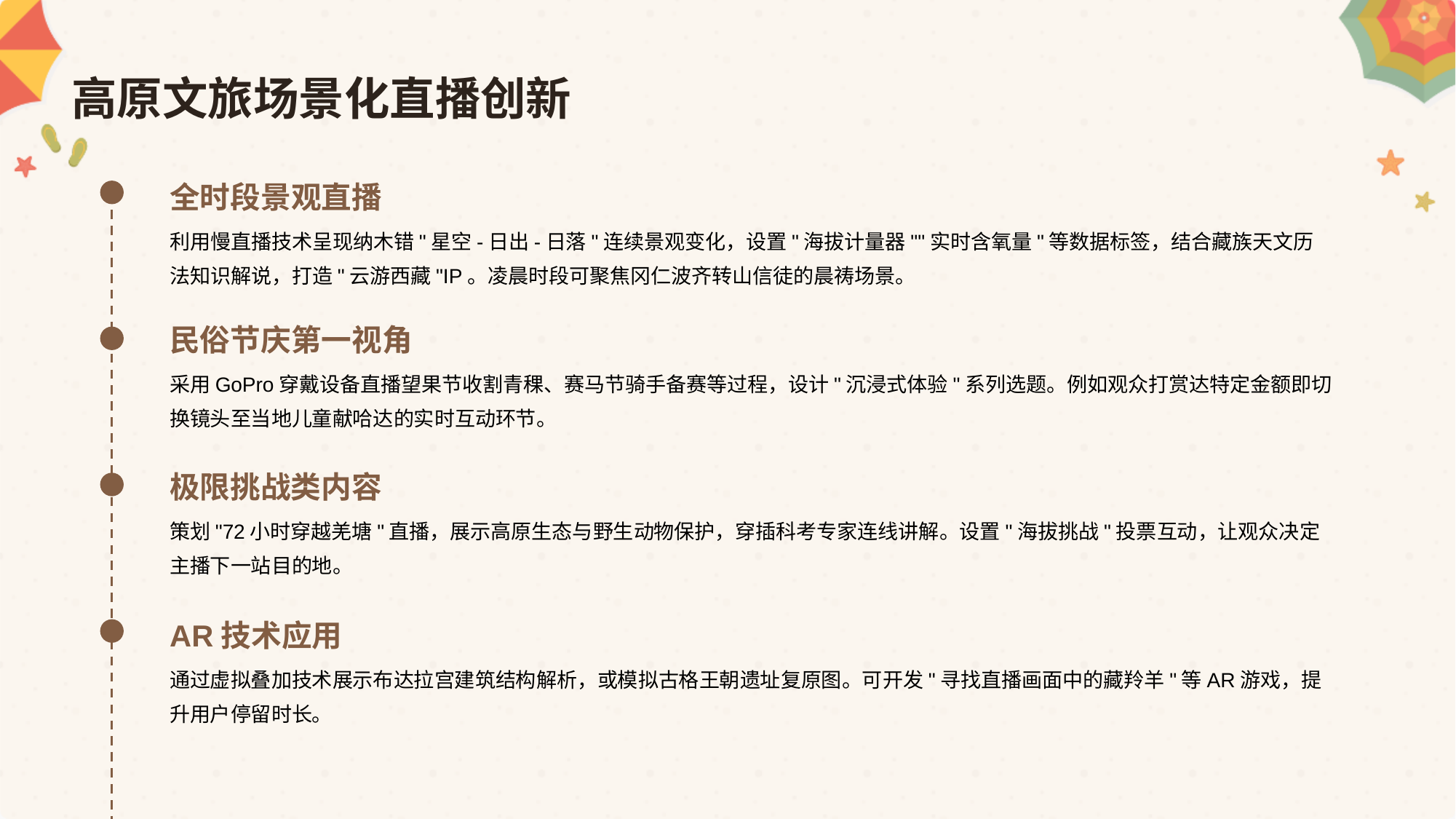

高原文旅场景化直播创新
全时段景观直播

利用慢直播技术呈现纳木错"星空-日出-日落"连续景观变化，设置"海拔计量器""实时含氧量"等数据标签，结合藏族天文历法知识解说，打造"云游西藏"IP。凌晨时段可聚焦冈仁波齐转山信徒的晨祷场景。
民俗节庆第一视角

采用GoPro穿戴设备直播望果节收割青稞、赛马节骑手备赛等过程，设计"沉浸式体验"系列选题。例如观众打赏达特定金额即切换镜头至当地儿童献哈达的实时互动环节。
极限挑战类内容

策划"72小时穿越羌塘"直播，展示高原生态与野生动物保护，穿插科考专家连线讲解。设置"海拔挑战"投票互动，让观众决定主播下一站目的地。
AR技术应用

通过虚拟叠加技术展示布达拉宫建筑结构解析，或模拟古格王朝遗址复原图。可开发"寻找直播画面中的藏羚羊"等AR游戏，提升用户停留时长。